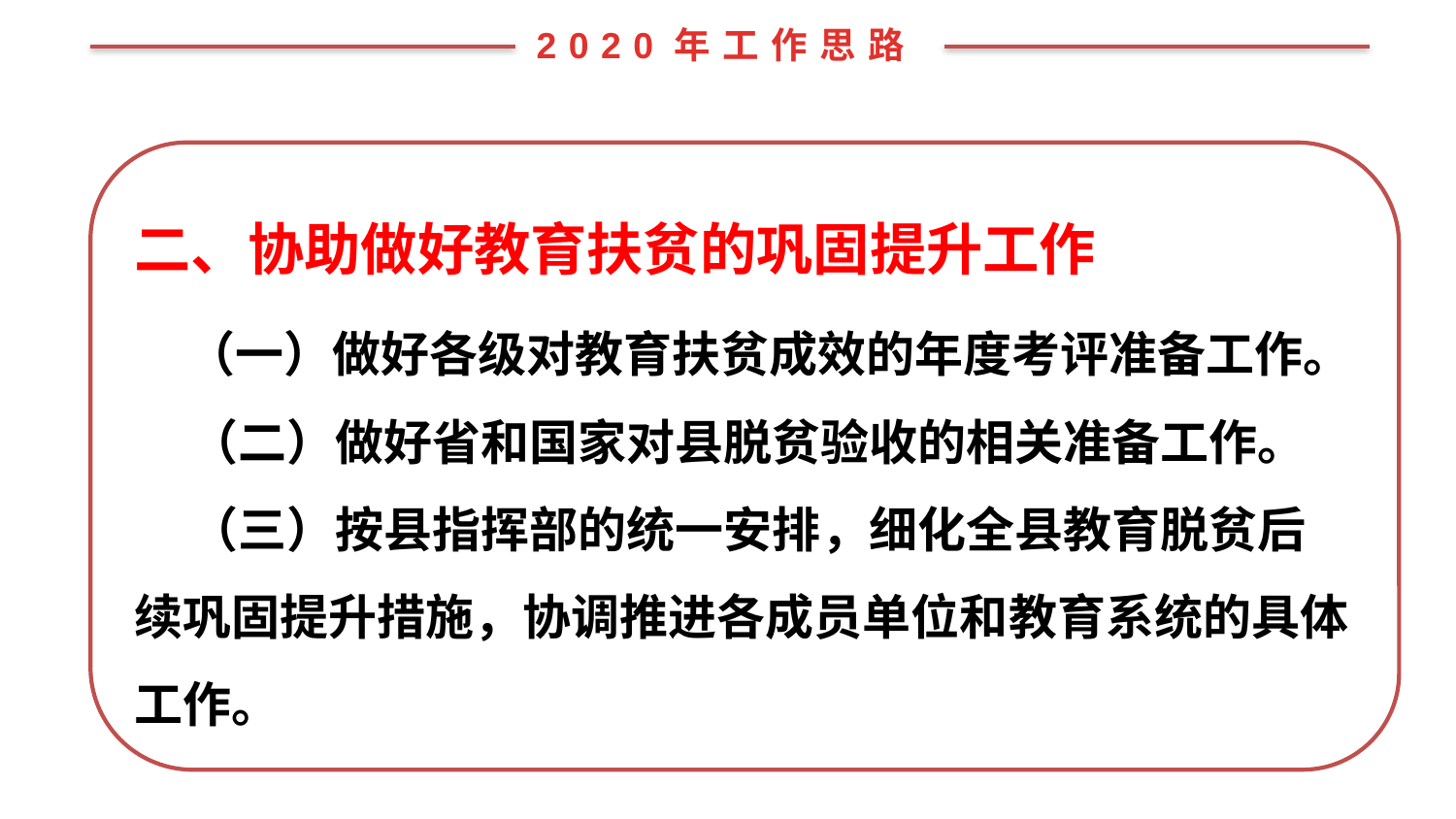

2020年工作思路
二、协助做好教育扶贫的巩固提升工作
   （一）做好各级对教育扶贫成效的年度考评准备工作。
    （二）做好省和国家对县脱贫验收的相关准备工作。
    （三）按县指挥部的统一安排，细化全县教育脱贫后续巩固提升措施，协调推进各成员单位和教育系统的具体工作。